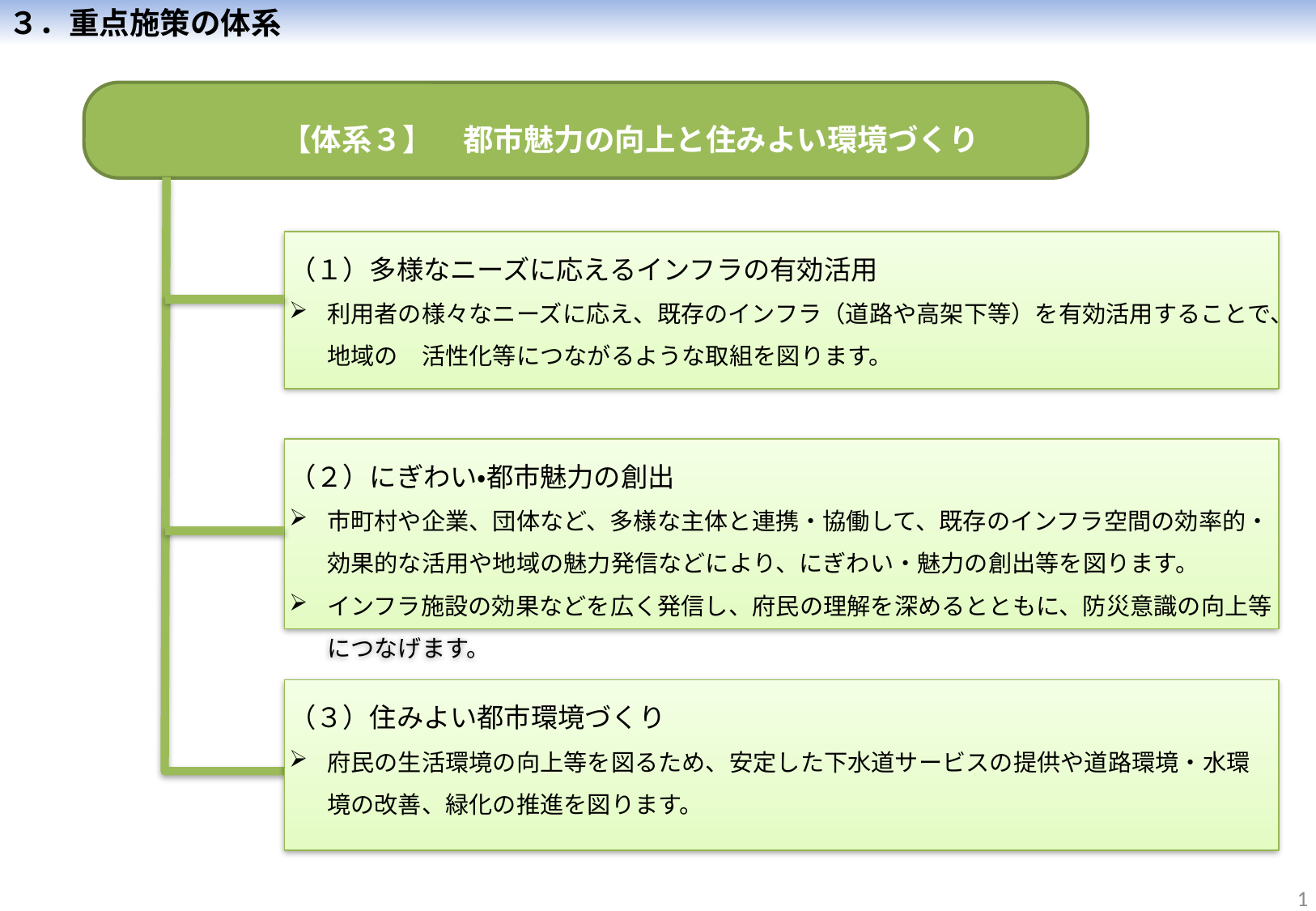

３．重点施策の体系
　　　　　　【体系３】　都市魅力の向上と住みよい環境づくり

（１）多様なニーズに応えるインフラの有効活用
利用者の様々なニーズに応え、既存のインフラ（道路や高架下等）を有効活用することで、地域の　活性化等につながるような取組を図ります。
（２）にぎわい・都市魅力の創出
市町村や企業、団体など、多様な主体と連携・協働して、既存のインフラ空間の効率的・効果的な活用や地域の魅力発信などにより、にぎわい・魅力の創出等を図ります。
インフラ施設の効果などを広く発信し、府民の理解を深めるとともに、防災意識の向上等につなげます。

（３）住みよい都市環境づくり
府民の生活環境の向上等を図るため、安定した下水道サービスの提供や道路環境・水環境の改善、緑化の推進を図ります。

1